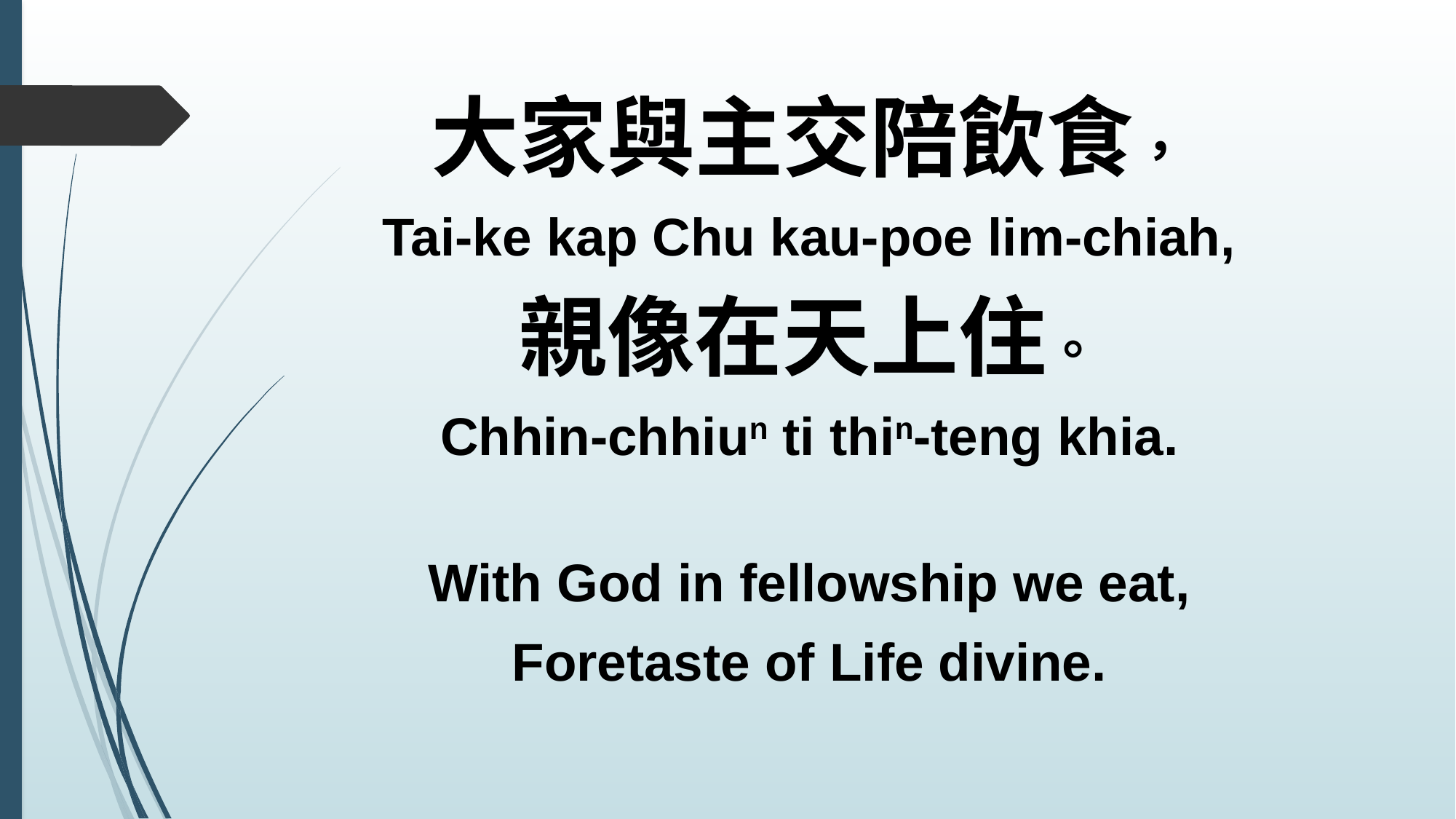

大家與主交陪飲食，
 Tai-ke kap Chu kau-poe lim-chiah,
親像在天上住。
Chhin-chhiun ti thin-teng khia.

With God in fellowship we eat,
Foretaste of Life divine.